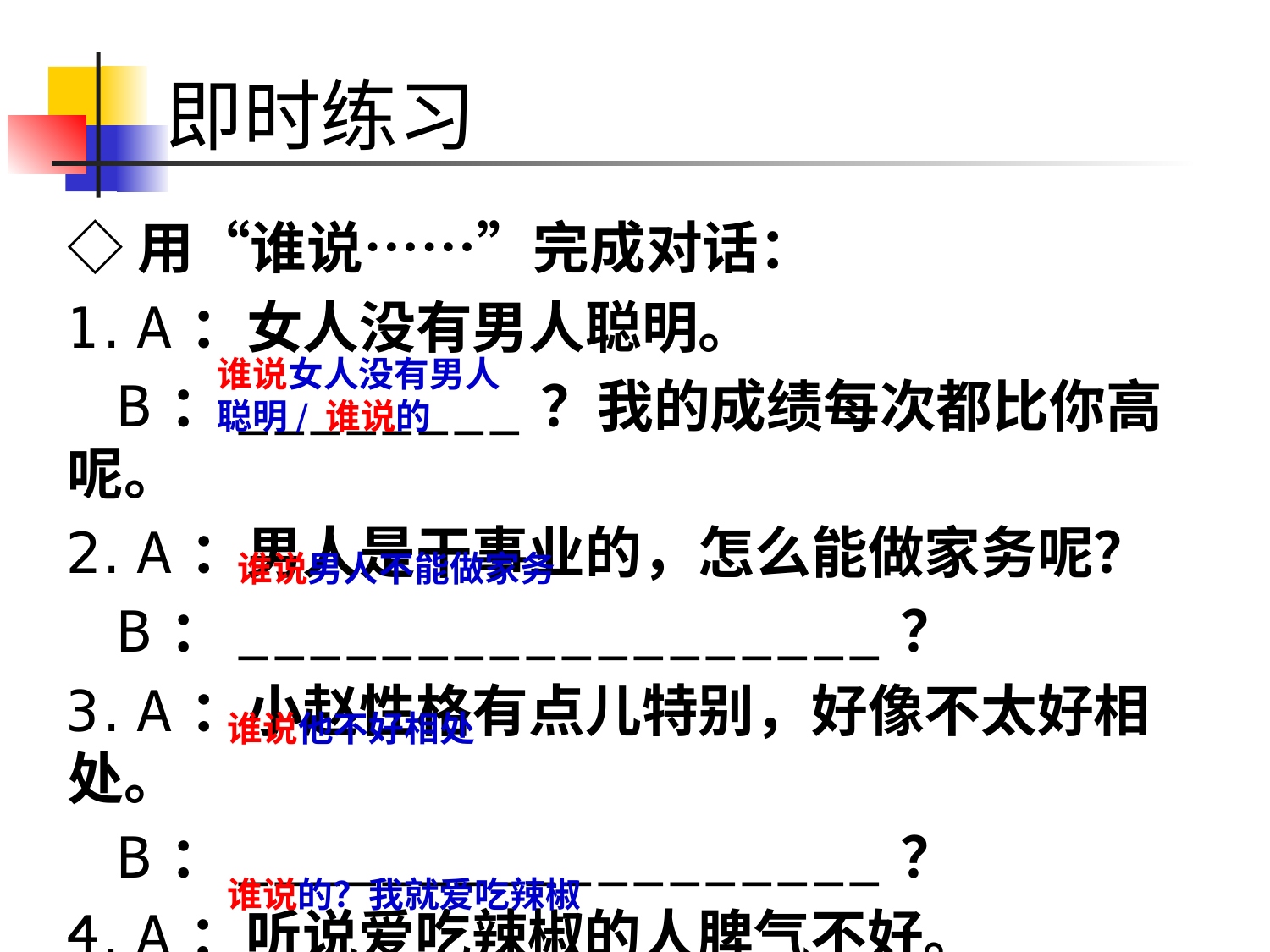

# 即时练习
◇用“谁说……”完成对话：
1. A：女人没有男人聪明。
   B：________？我的成绩每次都比你高呢。
2. A：男人是干事业的，怎么能做家务呢？
   B：__________________？
3. A：小赵性格有点儿特别，好像不太好相处。
   B：__________________？
4. A：听说爱吃辣椒的人脾气不好。
   B：____________________？
谁说女人没有男人聪明/谁说的
谁说男人不能做家务
谁说他不好相处
谁说的？我就爱吃辣椒